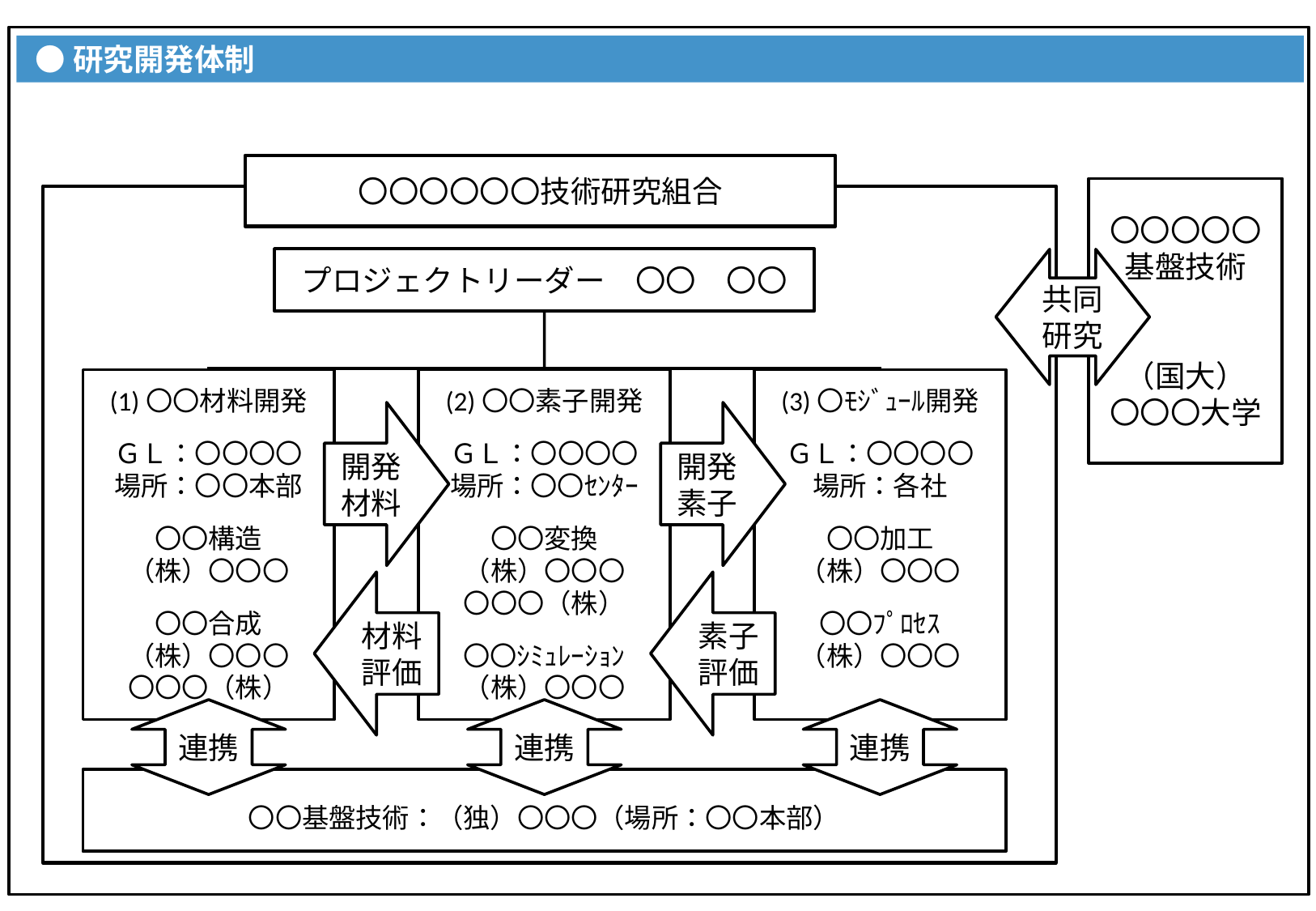

●研究開発体制
〇〇〇〇〇〇技術研究組合
〇〇〇〇〇
基盤技術

（国大）
〇〇〇大学

プロジェクトリーダー　〇〇　〇〇
共同研究
(1)〇〇材料開発
ＧＬ：〇〇〇〇
場所：〇〇本部
〇〇構造
（株）〇〇〇
〇〇合成
（株）〇〇〇
〇〇〇（株）
(2)〇〇素子開発
ＧＬ：〇〇〇〇
場所：〇〇ｾﾝﾀｰ
〇〇変換
（株）〇〇〇
〇〇〇（株）
〇〇ｼﾐｭﾚｰｼｮﾝ
（株）〇〇〇
(3)〇ﾓｼﾞｭｰﾙ開発
ＧＬ：〇〇〇〇
場所：各社
〇〇加工
（株）〇〇〇
〇〇ﾌﾟﾛｾｽ
（株）〇〇〇
開発材料
開発素子
材料評価
素子評価
連携
連携
連携
〇〇基盤技術：（独）〇〇〇（場所：〇〇本部）